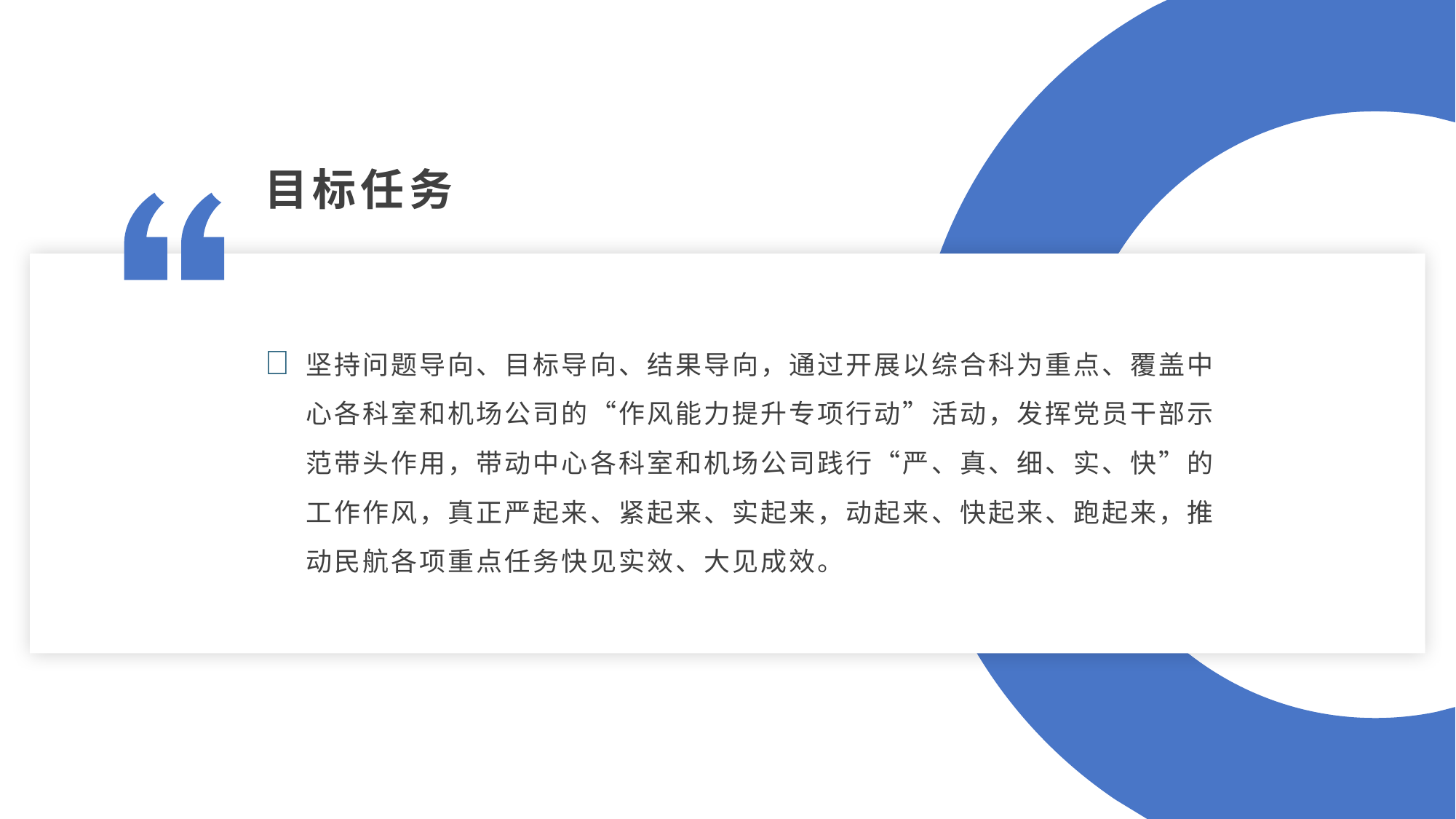

目标任务

坚持问题导向、目标导向、结果导向，通过开展以综合科为重点、覆盖中心各科室和机场公司的“作风能力提升专项行动”活动，发挥党员干部示范带头作用，带动中心各科室和机场公司践行“严、真、细、实、快”的工作作风，真正严起来、紧起来、实起来，动起来、快起来、跑起来，推动民航各项重点任务快见实效、大见成效。